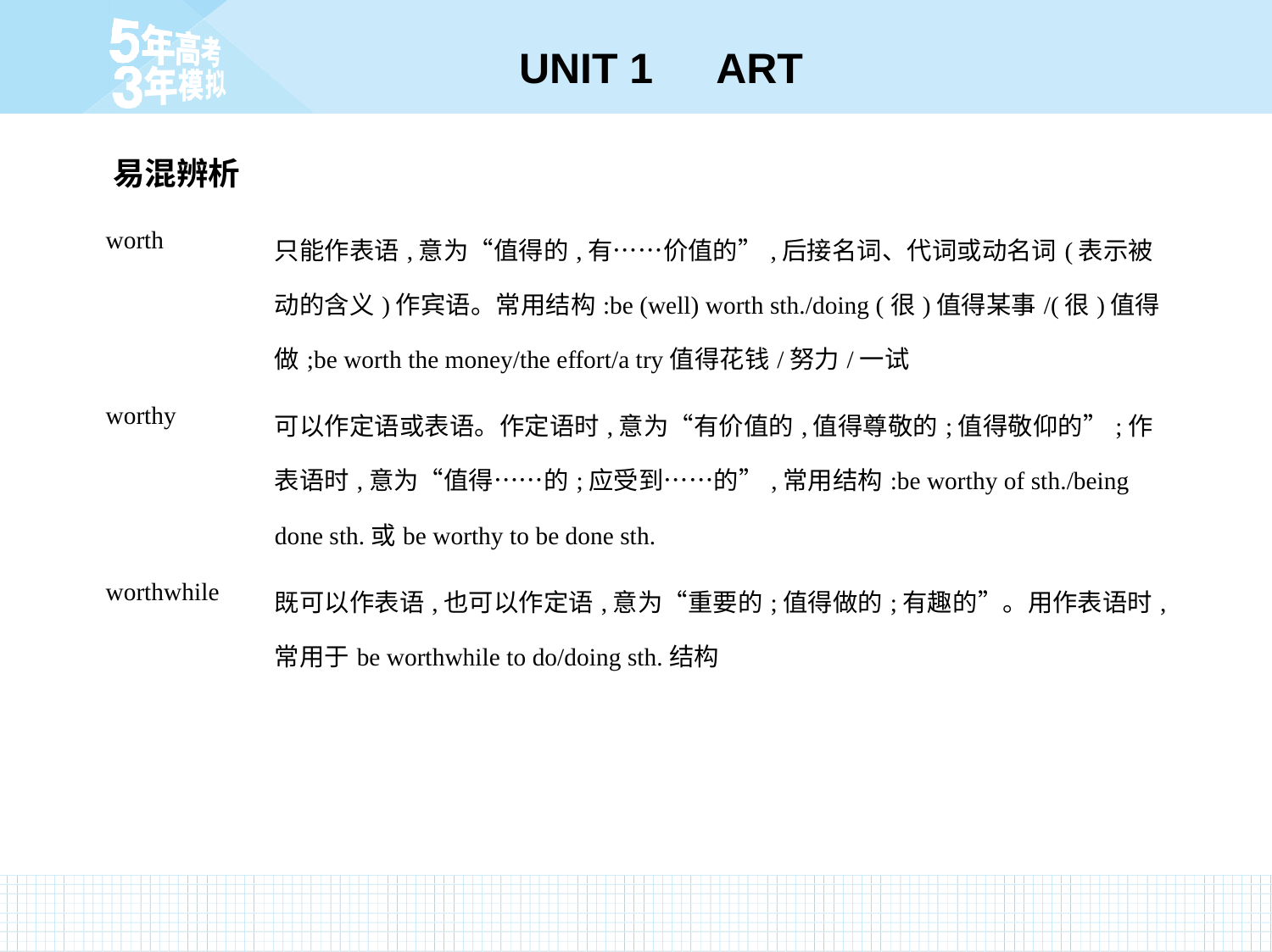

易混辨析
| worth | 只能作表语,意为“值得的,有……价值的”,后接名词、代词或动名词(表示被动的含义)作宾语。常用结构:be (well) worth sth./doing (很)值得某事/(很)值得做;be worth the money/the effort/a try值得花钱/努力/一试 |
| --- | --- |
| worthy | 可以作定语或表语。作定语时,意为“有价值的,值得尊敬的;值得敬仰的”;作表语时,意为“值得……的;应受到……的”,常用结构:be worthy of sth./being done sth.或be worthy to be done sth. |
| worthwhile | 既可以作表语,也可以作定语,意为“重要的;值得做的;有趣的”。用作表语时,常用于be worthwhile to do/doing sth.结构 |